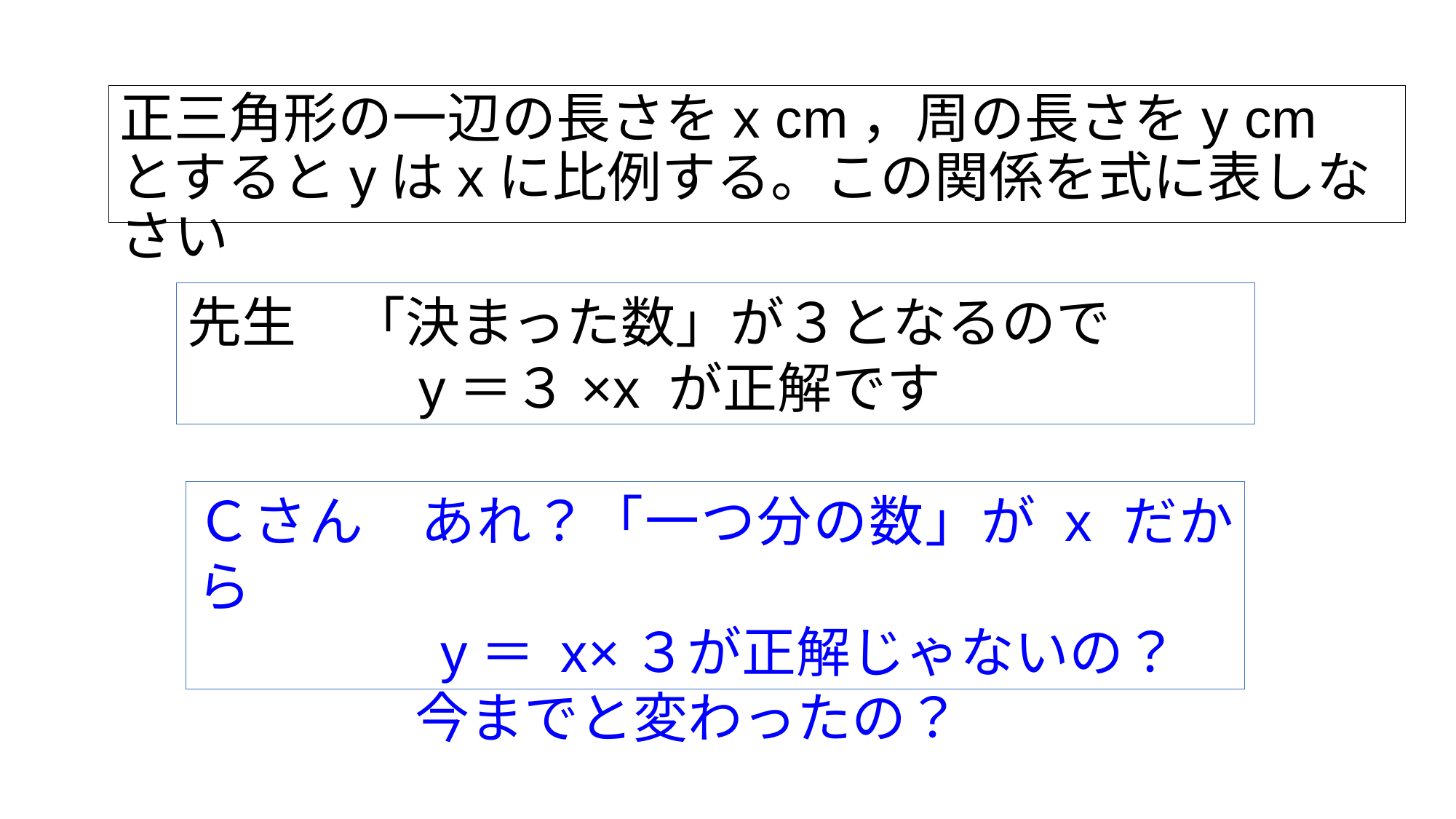

正三角形の一辺の長さをx cm，周の長さをy cm とするとyはxに比例する。この関係を式に表しなさい
先生　「決まった数」が３となるので
　　　　y＝３×x が正解です
Ｃさん　あれ？「一つ分の数」が x だから
　　　　 y＝ x×３が正解じゃないの？
　　　　今までと変わったの？